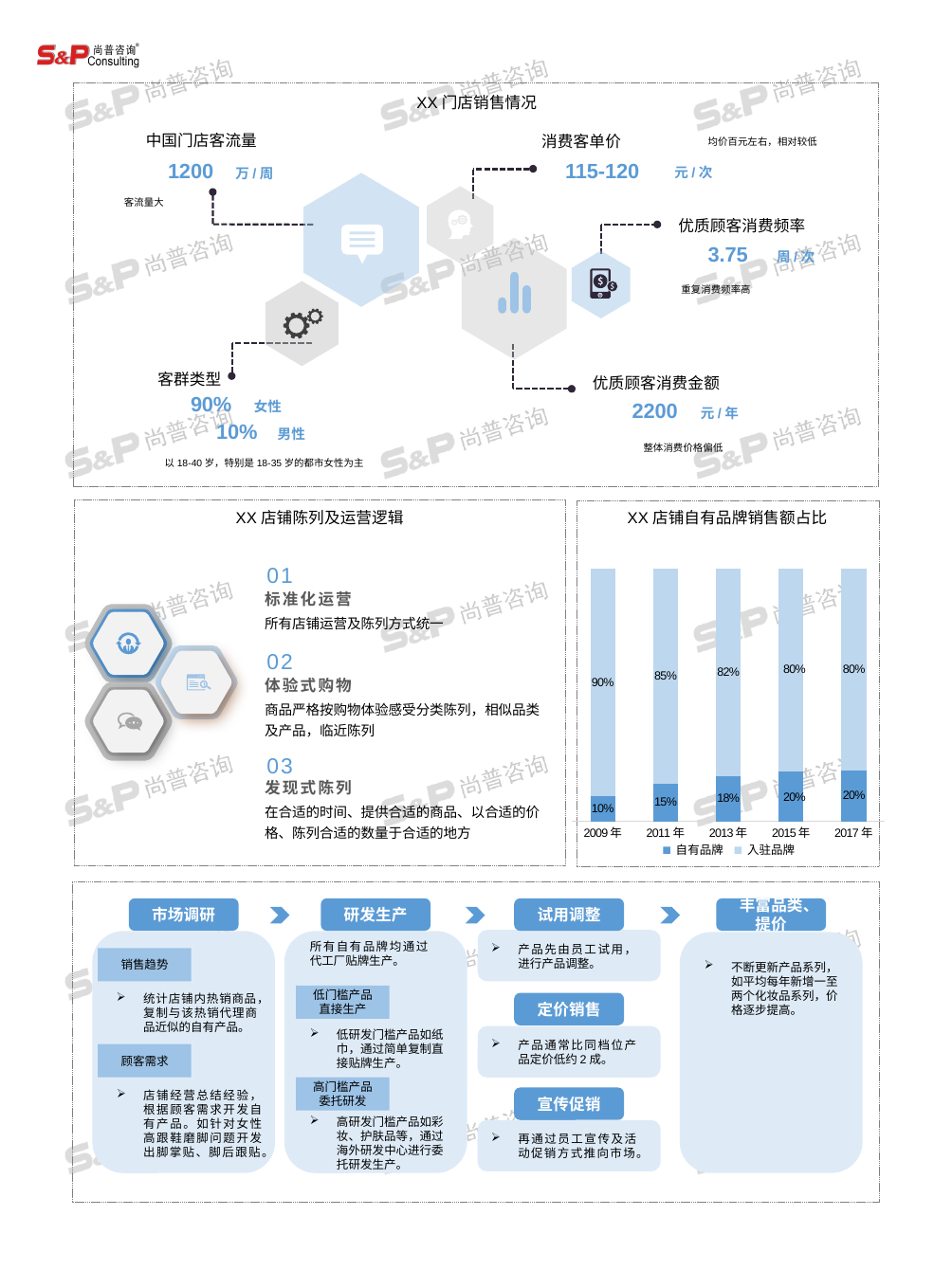

XX门店销售情况
中国门店客流量
消费客单价
均价百元左右，相对较低
1200
115-120
元/次
万/周

客流量大

优质顾客消费频率

3.75
周/次

重复消费频率高

客群类型
优质顾客消费金额

90%

女性
2200
元/年
10%
男性
整体消费价格偏低
以18-40岁，特别是18-35岁的都市女性为主

XX店铺陈列及运营逻辑
XX店铺自有品牌销售额占比

01
标准化运营
所有店铺运营及陈列方式统一

02
体验式购物
商品严格按购物体验感受分类陈列，相似品类及产品，临近陈列

03
发现式陈列
在合适的时间、提供合适的商品、以合适的价格、陈列合适的数量于合适的地方

### Chart

| Category | 自有品牌 | 入驻品牌 |
|---|---|---|
| 2009年 | 0.1 | 0.9 |
| 2011年 | 0.15 | 0.85 |
| 2013年 | 0.18 | 0.82 |
| 2015年 | 0.199 | 0.801 |
| 2017年 | 0.2 | 0.8 |
市场调研
研发生产
试用调整
丰富品类、提价

所有自有品牌均通过代工厂贴牌生产。

产品先由员工试用，进行产品调整。
销售趋势
不断更新产品系列，如平均每年新增一至两个化妆品系列，价格逐步提高。
统计店铺内热销商品，复制与该热销代理商品近似的自有产品。
低门槛产品
直接生产
定价销售
低研发门槛产品如纸巾，通过简单复制直接贴牌生产。

产品通常比同档位产品定价低约2成。
顾客需求
高门槛产品
委托研发
店铺经营总结经验，根据顾客需求开发自有产品。如针对女性高跟鞋磨脚问题开发出脚掌贴、脚后跟贴。
宣传促销
高研发门槛产品如彩妆、护肤品等，通过海外研发中心进行委托研发生产。

再通过员工宣传及活动促销方式推向市场。

### Chart

| Category |
|---|